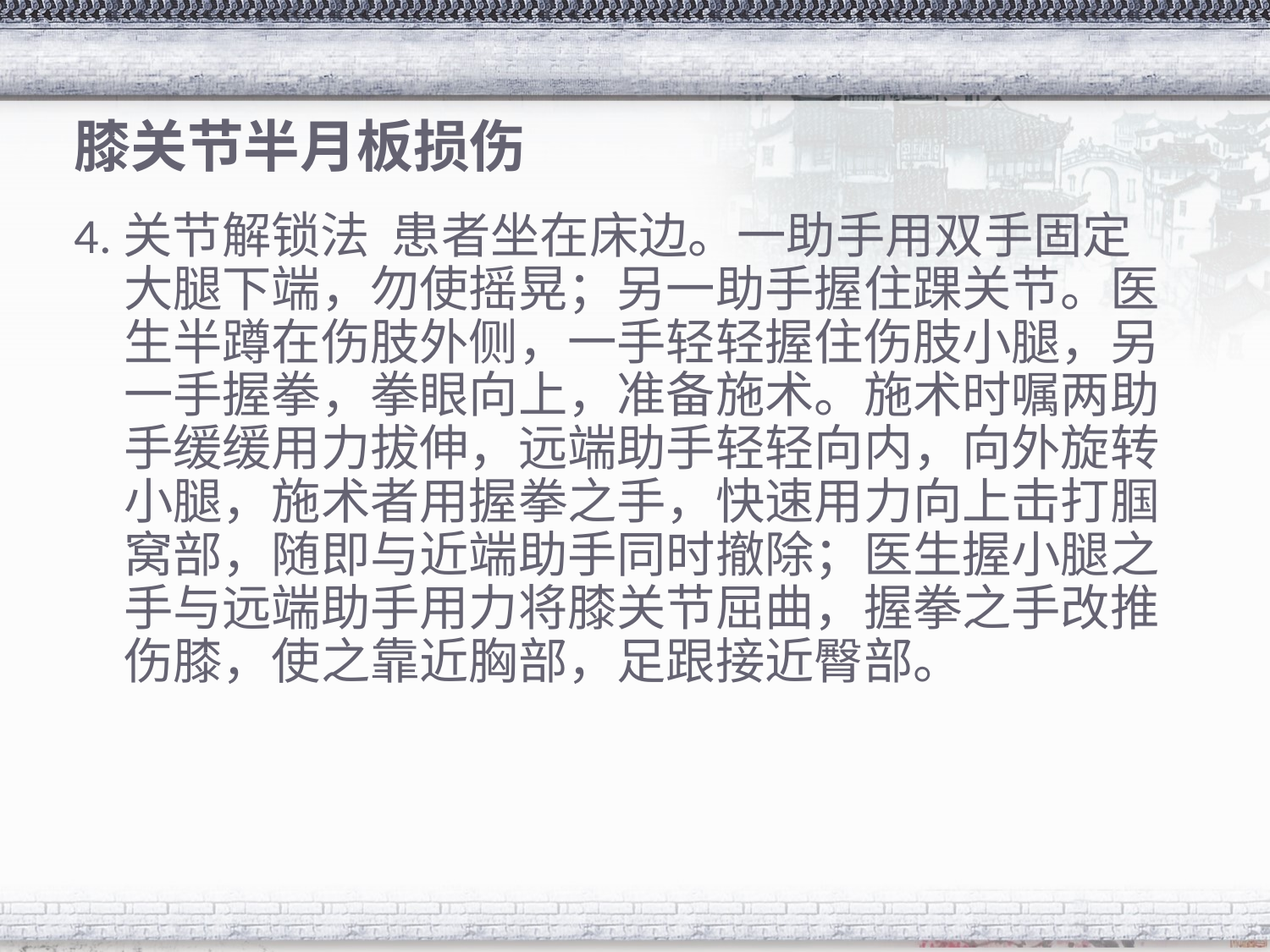

# 膝关节半月板损伤
4.关节解锁法  患者坐在床边。一助手用双手固定大腿下端，勿使摇晃；另一助手握住踝关节。医生半蹲在伤肢外侧，一手轻轻握住伤肢小腿，另一手握拳，拳眼向上，准备施术。施术时嘱两助手缓缓用力拔伸，远端助手轻轻向内，向外旋转小腿，施术者用握拳之手，快速用力向上击打腘窝部，随即与近端助手同时撤除；医生握小腿之手与远端助手用力将膝关节屈曲，握拳之手改推伤膝，使之靠近胸部，足跟接近臀部。